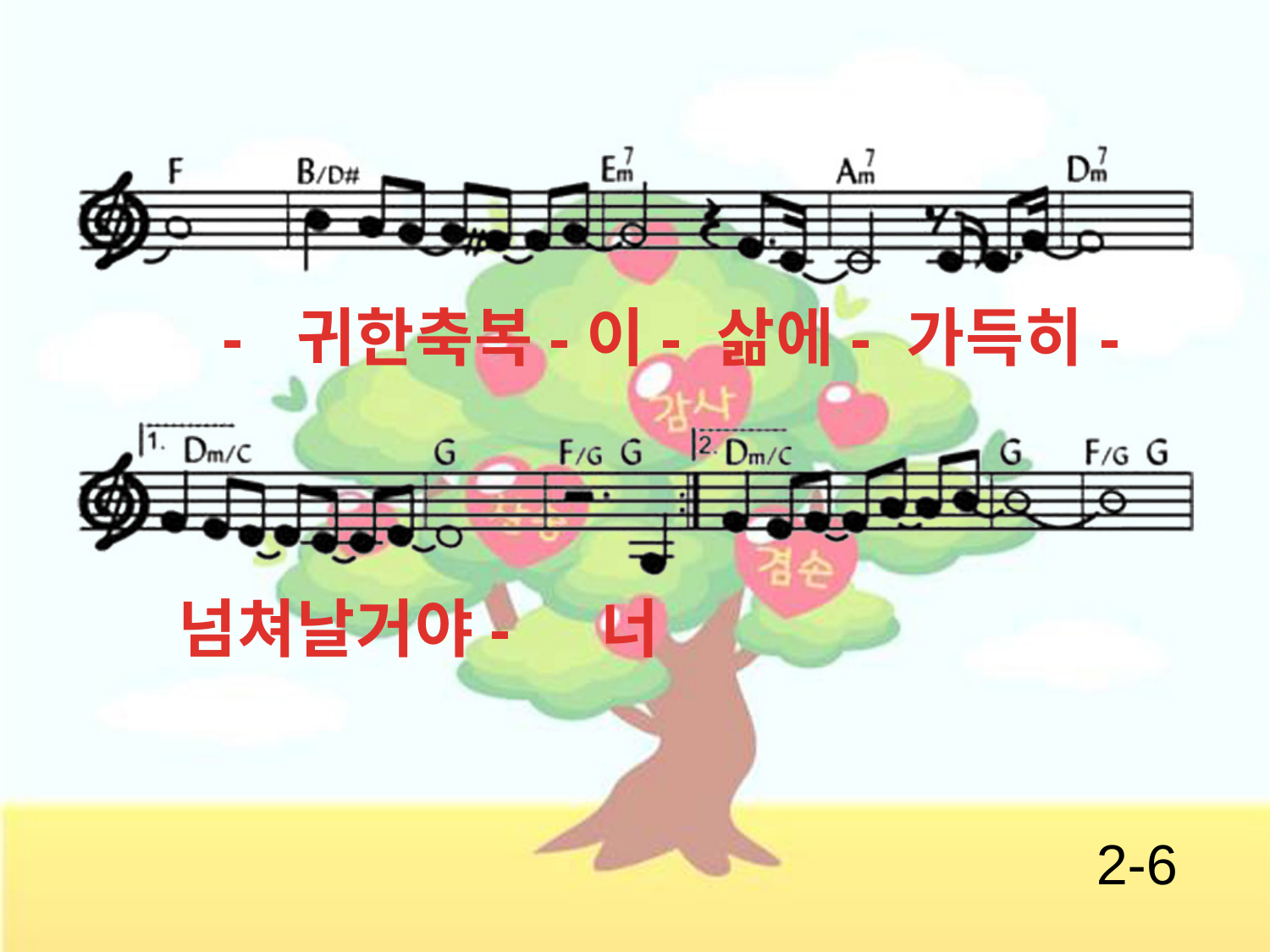

-  귀한축복-이- 삶에- 가득히-
넘쳐날거야-    너
2-6